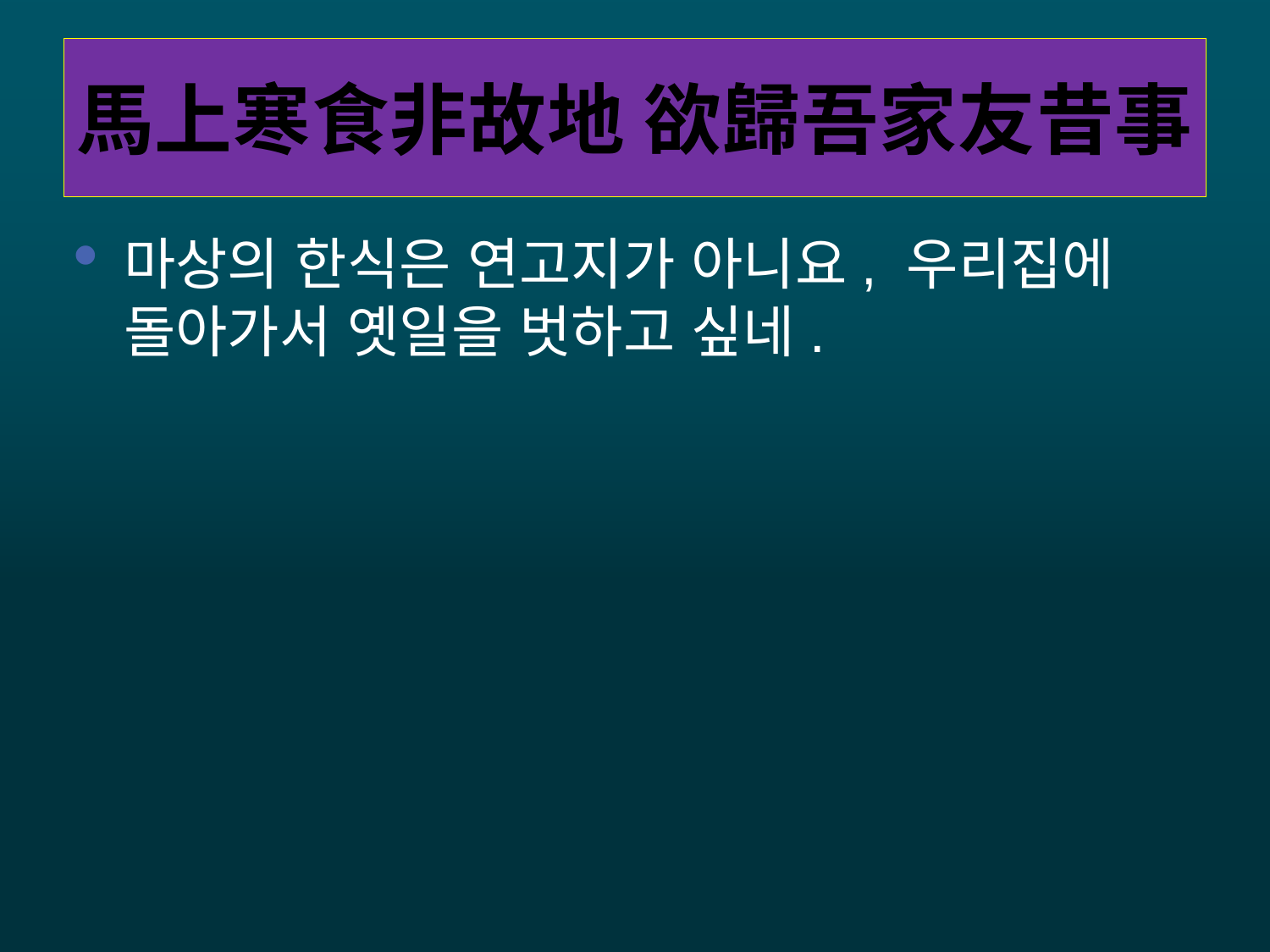

# 馬上寒食非故地 欲歸吾家友昔事
마상의 한식은 연고지가 아니요, 우리집에 돌아가서 옛일을 벗하고 싶네.